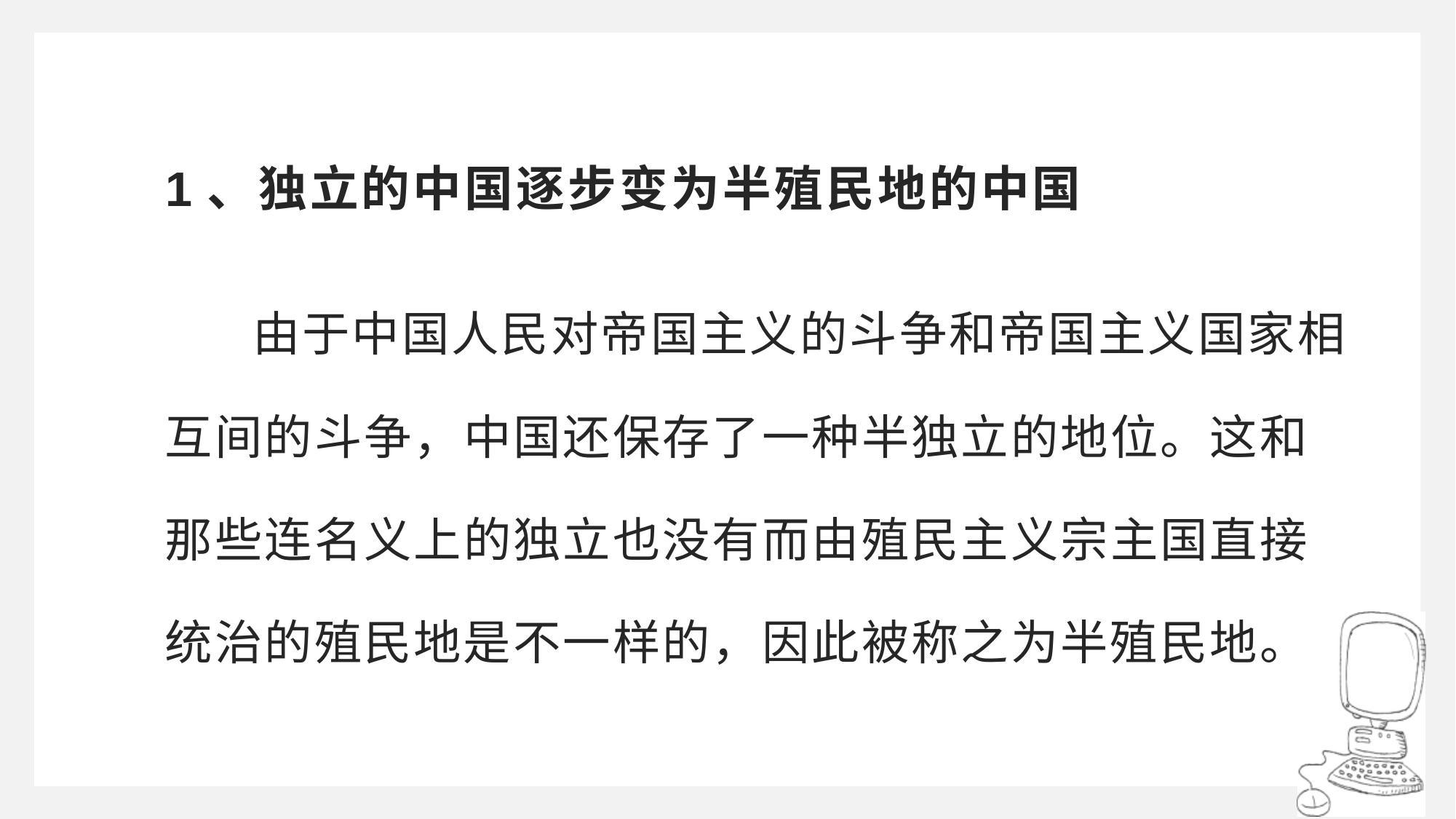

# 1、独立的中国逐步变为半殖民地的中国
        由于中国人民对帝国主义的斗争和帝国主义国家相互间的斗争，中国还保存了一种半独立的地位。这和那些连名义上的独立也没有而由殖民主义宗主国直接统治的殖民地是不一样的，因此被称之为半殖民地。